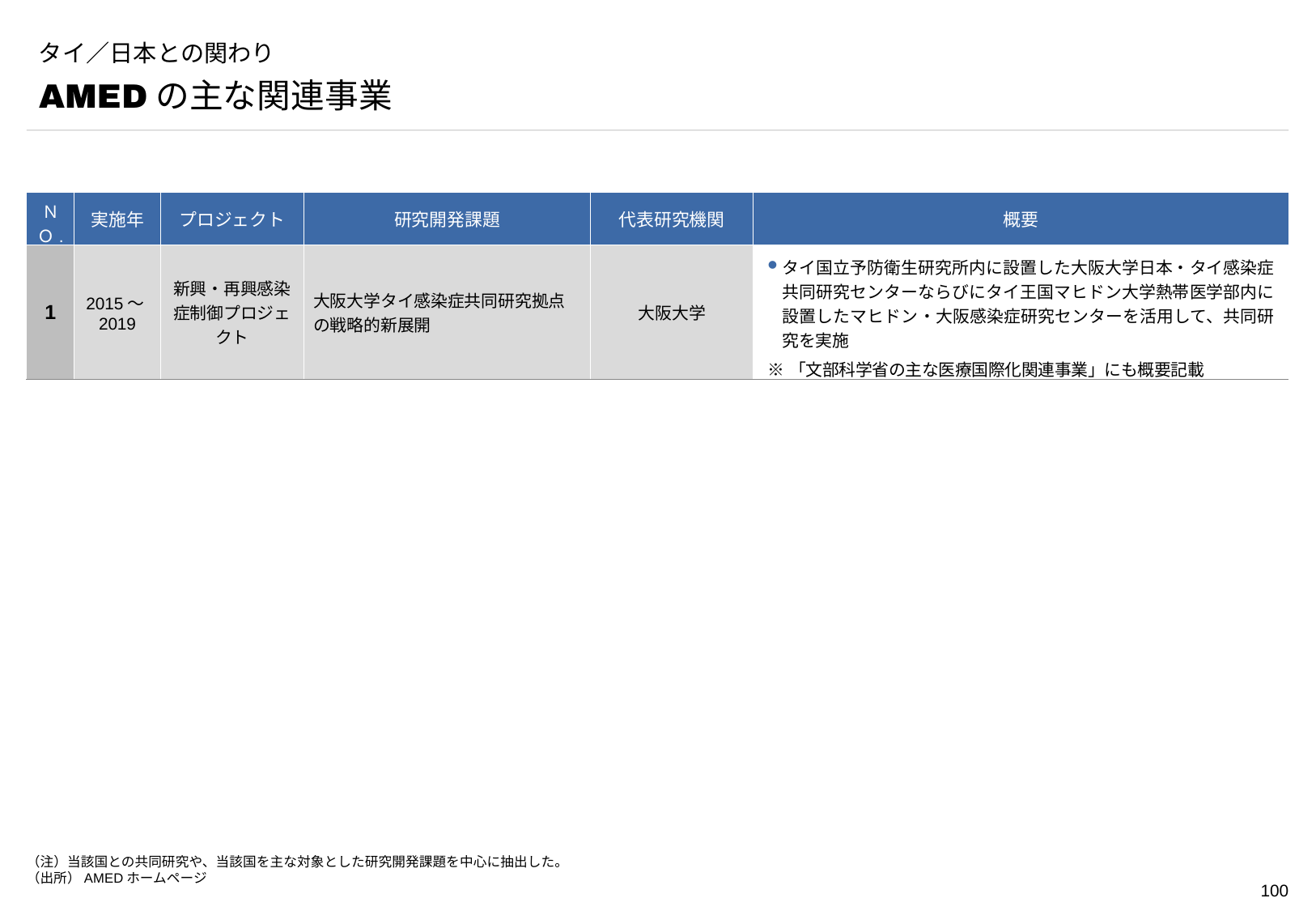

# タイ／日本との関わり
AMEDの主な関連事業
| ＮＯ. | 実施年 | プロジェクト | 研究開発課題 | 代表研究機関 | 概要 |
| --- | --- | --- | --- | --- | --- |
| 1 | 2015～2019 | 新興・再興感染症制御プロジェクト | 大阪大学タイ感染症共同研究拠点の戦略的新展開 | 大阪大学 | タイ国立予防衛生研究所内に設置した大阪大学日本・タイ感染症共同研究センターならびにタイ王国マヒドン大学熱帯医学部内に設置したマヒドン・大阪感染症研究センターを活用して、共同研究を実施 ※「文部科学省の主な医療国際化関連事業」にも概要記載 |
（注）当該国との共同研究や、当該国を主な対象とした研究開発課題を中心に抽出した。
（出所）AMEDホームページ